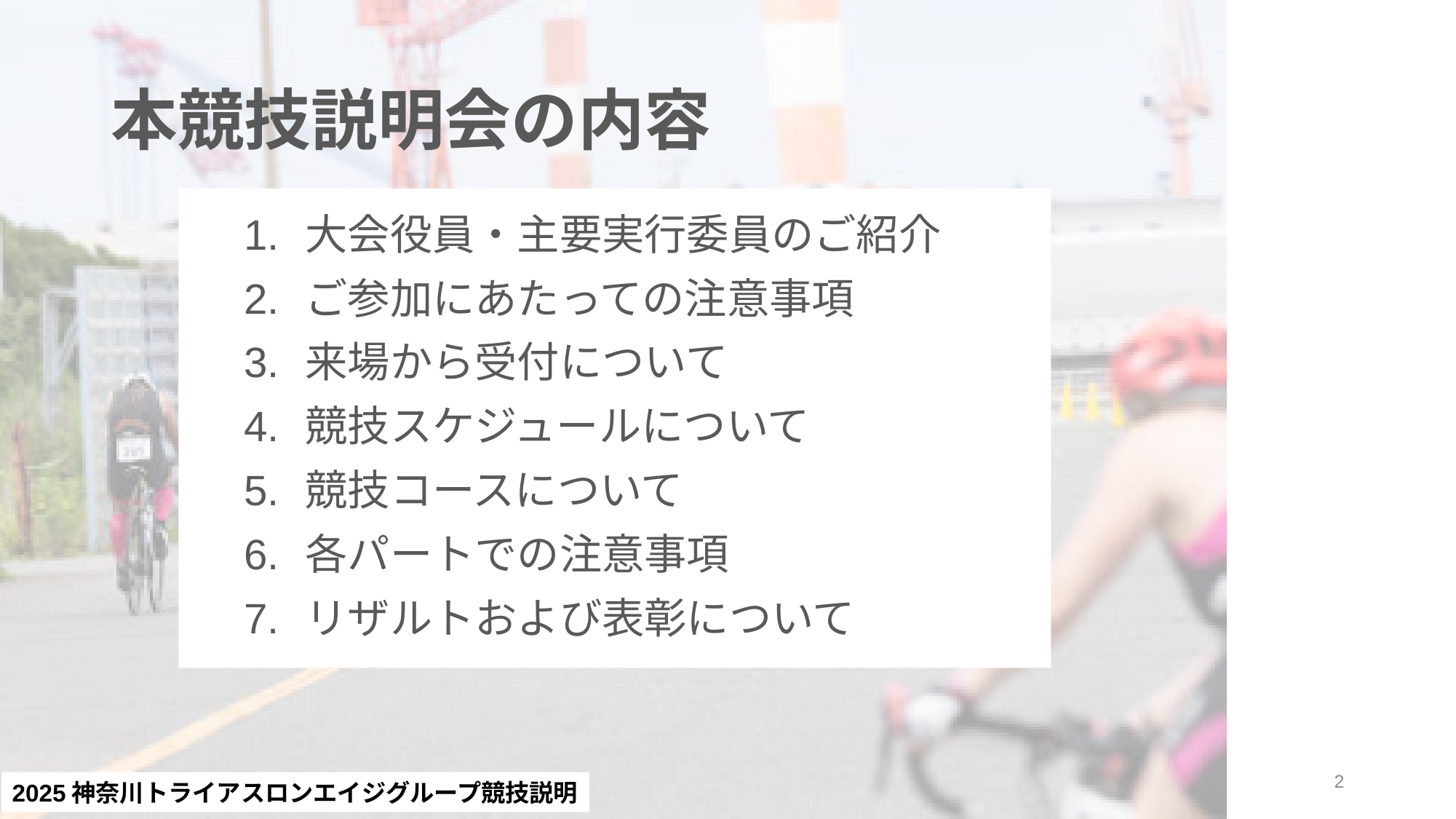

# 本競技説明会の内容
大会役員・主要実行委員のご紹介
ご参加にあたっての注意事項
来場から受付について
競技スケジュールについて
競技コースについて
各パートでの注意事項
リザルトおよび表彰について
2
2025神奈川トライアスロンエイジグループ競技説明